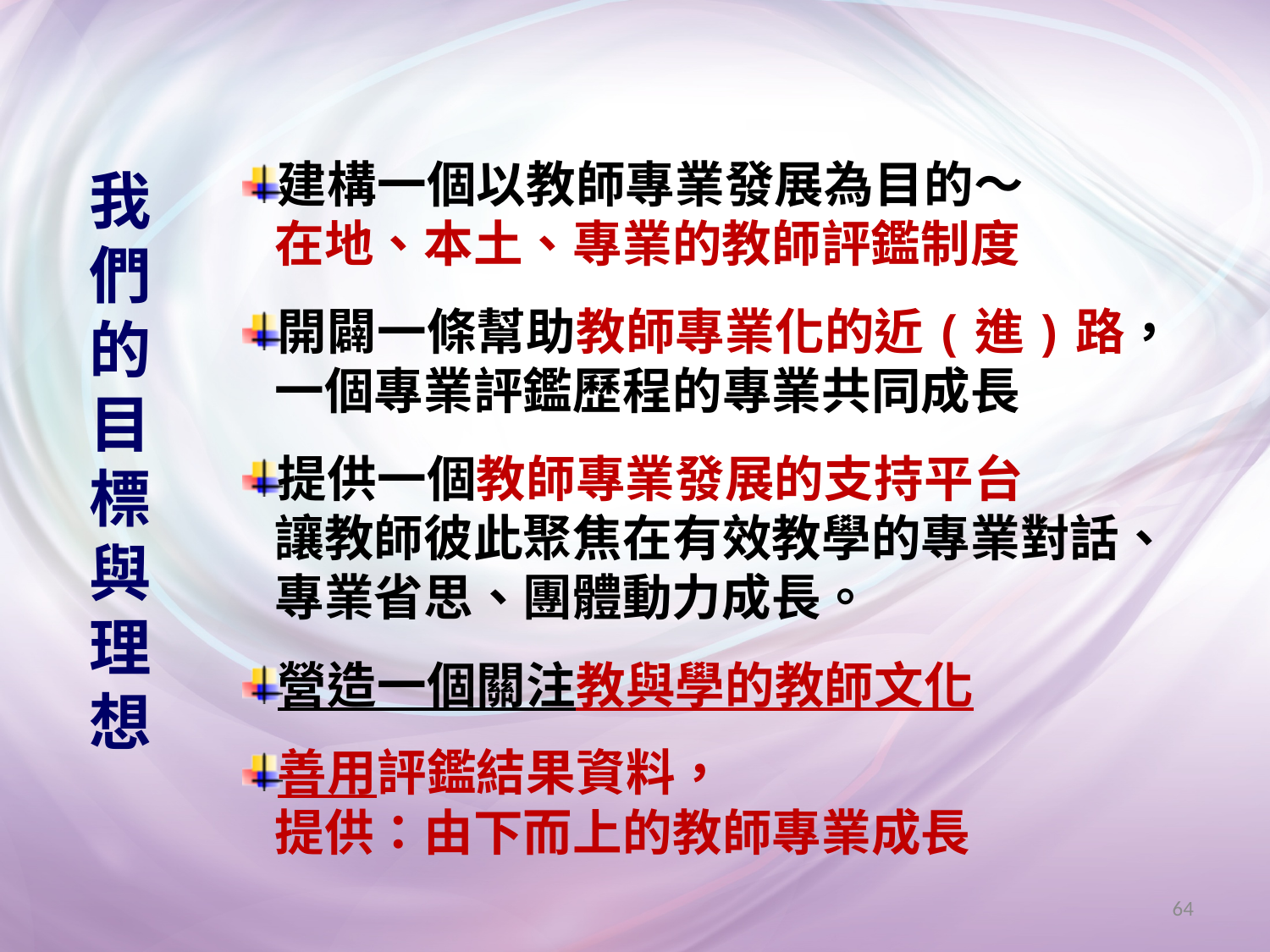

建構一個以教師專業發展為目的～
在地、本土、專業的教師評鑑制度
開闢一條幫助教師專業化的近(進)路，
一個專業評鑑歷程的專業共同成長
提供一個教師專業發展的支持平台
讓教師彼此聚焦在有效教學的專業對話、
專業省思、團體動力成長。
營造一個關注教與學的教師文化
善用評鑑結果資料，
提供：由下而上的教師專業成長

# 我們的目標與理想
64